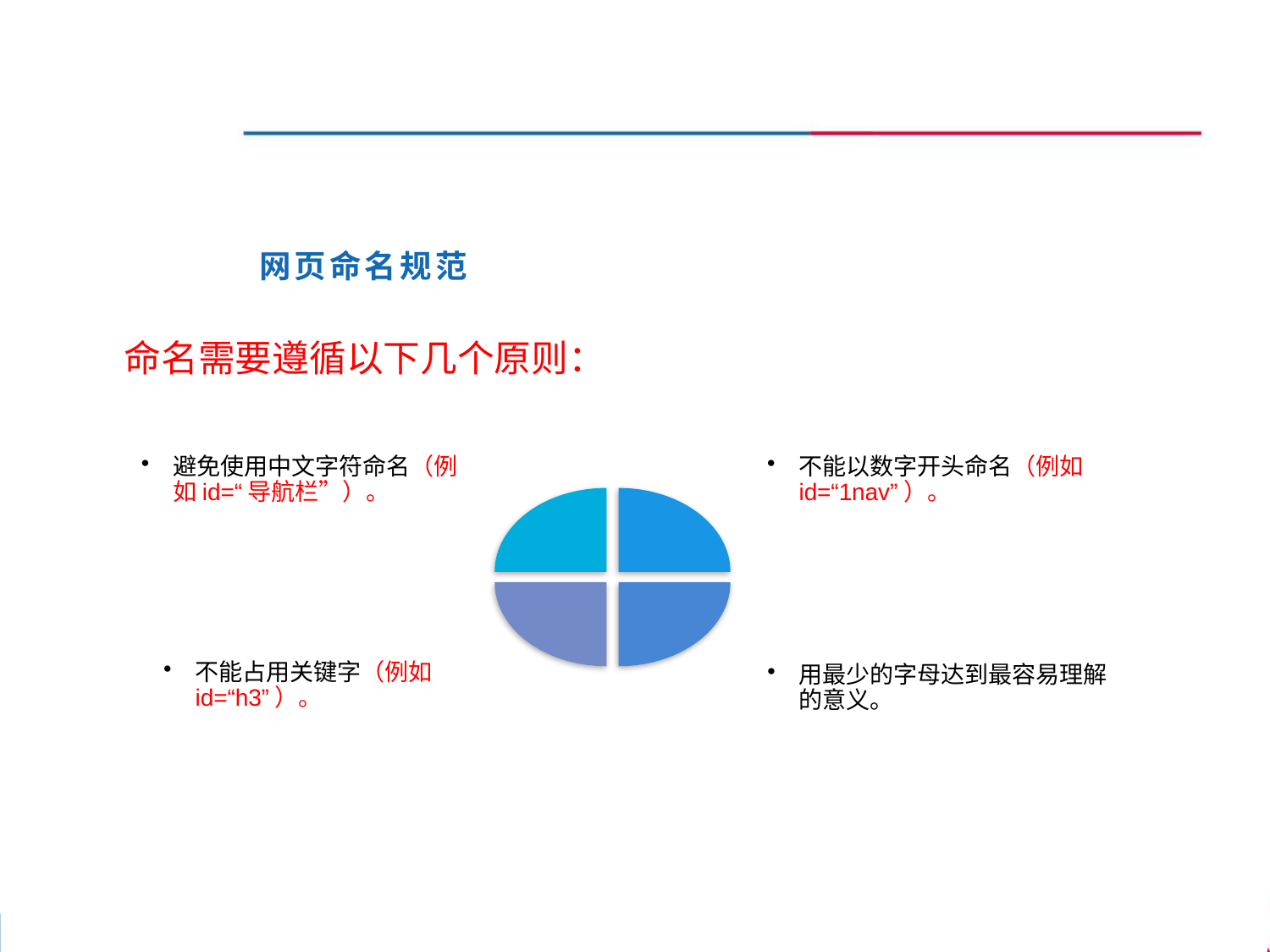

网页命名规范
命名需要遵循以下几个原则：
避免使用中文字符命名（例如id=“导航栏”）。

不能以数字开头命名（例如id=“1nav”）。

不能占用关键字（例如id=“h3”）。
用最少的字母达到最容易理解的意义。